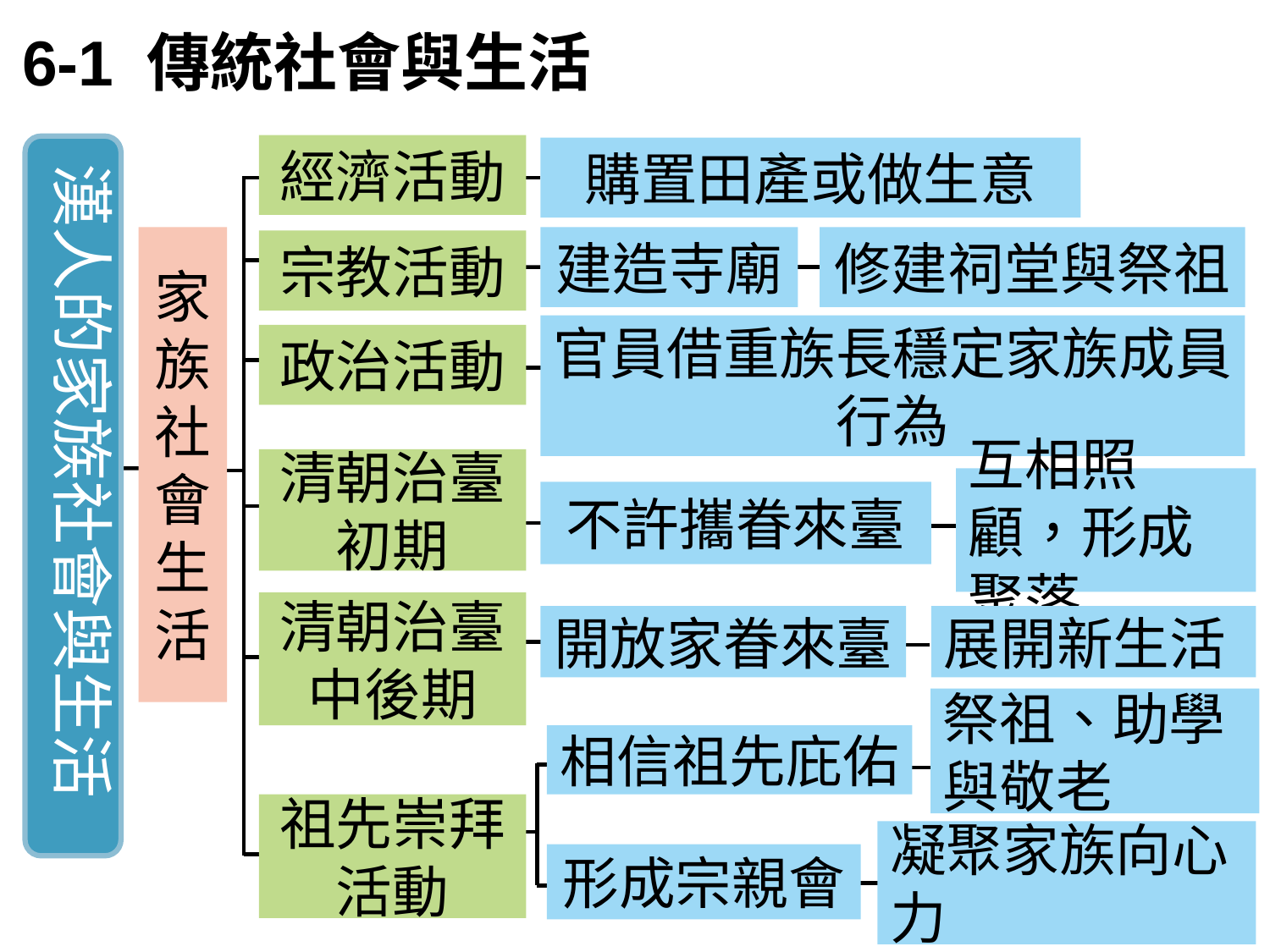

6-1 傳統社會與生活
經濟活動

漢人的家族社會與生活
購置田產或做生意
修建祠堂與祭祖
家族社會生活
建造寺廟
宗教活動
官員借重族長穩定家族成員行為
政治活動
清朝治臺初期
互相照顧，形成聚落
不許攜眷來臺
清朝治臺中後期
開放家眷來臺
展開新生活
祭祖、助學與敬老
相信祖先庇佑
祖先崇拜活動
凝聚家族向心力
形成宗親會